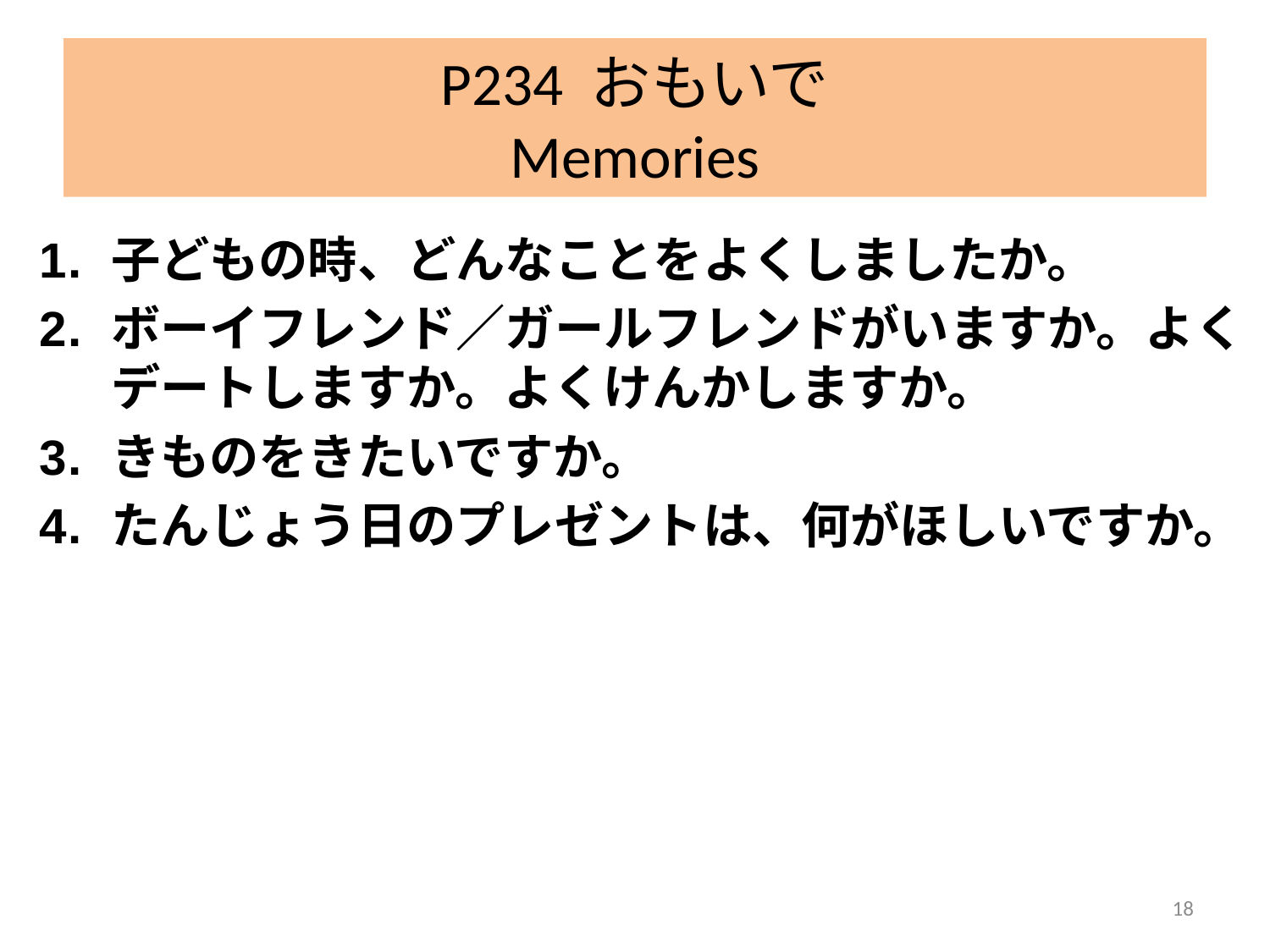

# P234 おもいで Memories
子どもの時、どんなことをよくしましたか。
ボーイフレンド／ガールフレンドがいますか。よくデートしますか。よくけんかしますか。
きものをきたいですか。
たんじょう日のプレゼントは、何がほしいですか。
18